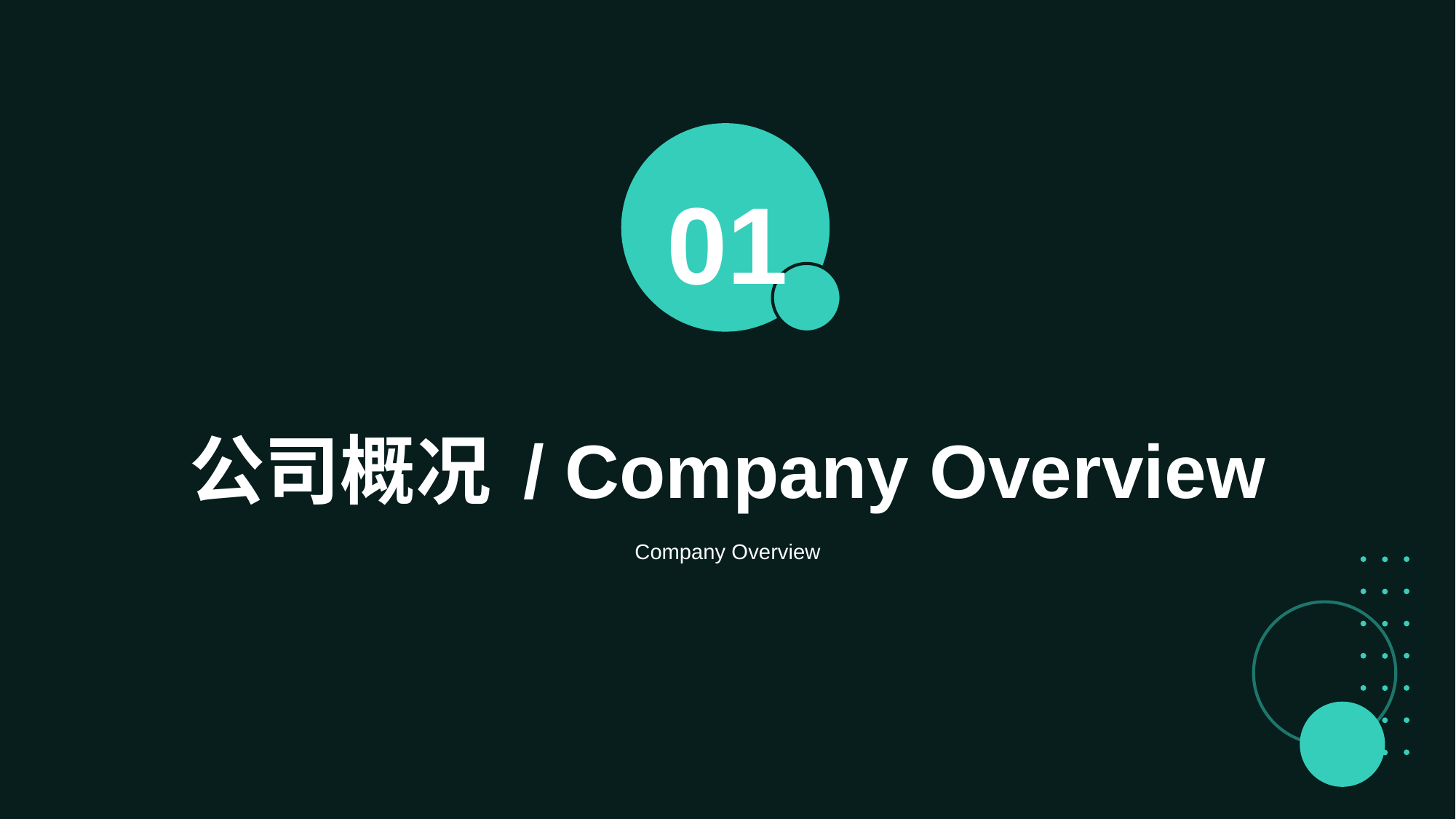

01
公司概况 / Company Overview
Company Overview